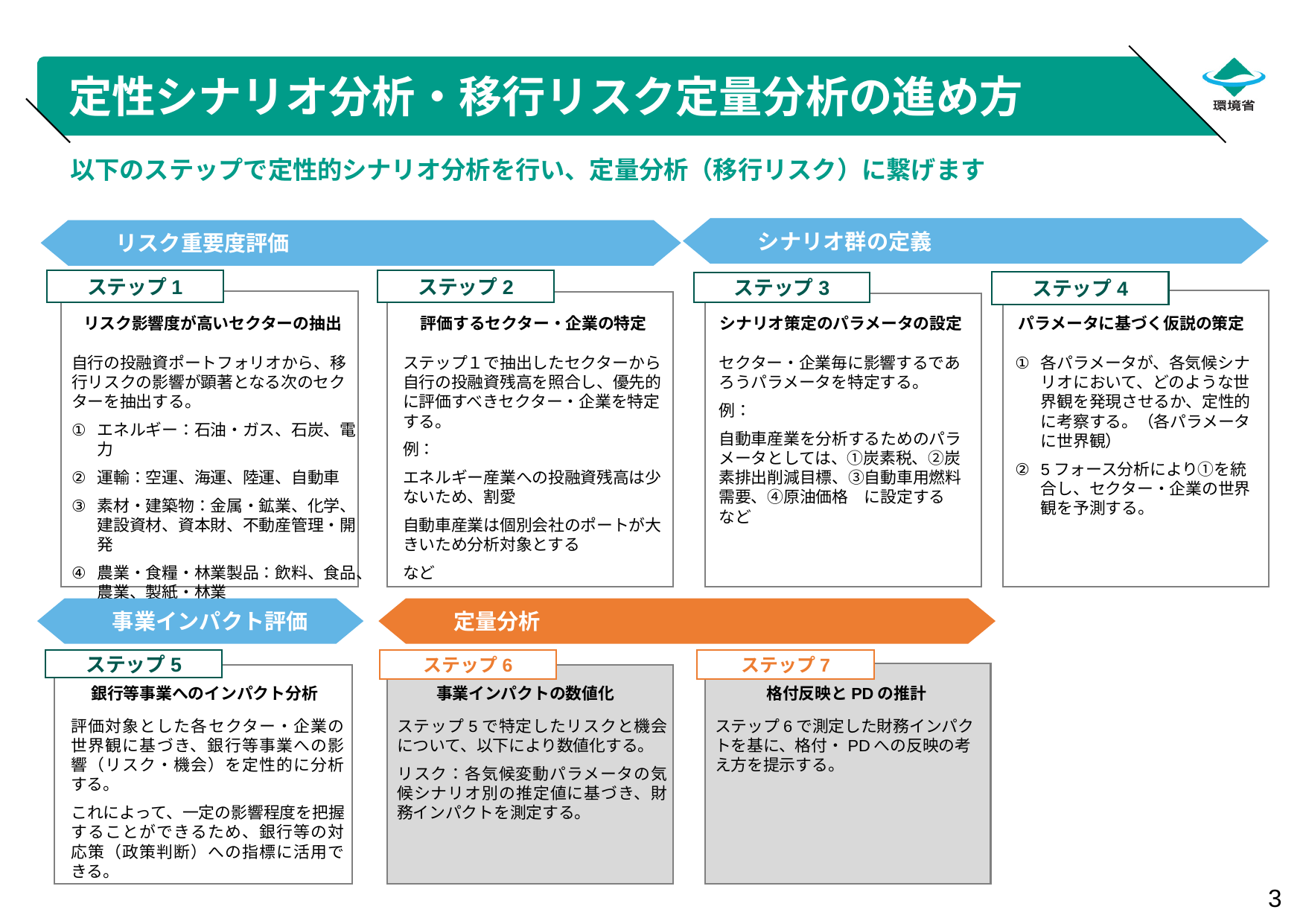

# 定性シナリオ分析・移行リスク定量分析の進め方
以下のステップで定性的シナリオ分析を行い、定量分析（移行リスク）に繋げます
　　シナリオ群の定義
　　リスク重要度評価
ステップ1
ステップ2
ステップ4
ステップ3

リスク影響度が高いセクターの抽出
評価するセクター・企業の特定
シナリオ策定のパラメータの設定
パラメータに基づく仮説の策定
自行の投融資ポートフォリオから、移行リスクの影響が顕著となる次のセクターを抽出する。
エネルギー：石油・ガス、石炭、電力
運輸：空運、海運、陸運、自動車
素材・建築物：金属・鉱業、化学、建設資材、資本財、不動産管理・開発
農業・食糧・林業製品：飲料、食品、農業、製紙・林業
ステップ１で抽出したセクターから自行の投融資残高を照合し、優先的に評価すべきセクター・企業を特定する。
例：
エネルギー産業への投融資残高は少ないため、割愛
自動車産業は個別会社のポートが大きいため分析対象とする
など
セクター・企業毎に影響するであろうパラメータを特定する。
例：
自動車産業を分析するためのパラメータとしては、①炭素税、②炭素排出削減目標、③自動車用燃料需要、④原油価格　に設定する　など
各パラメータが、各気候シナリオにおいて、どのような世界観を発現させるか、定性的に考察する。（各パラメータに世界観）
5フォース分析により①を統合し、セクター・企業の世界観を予測する。

　　定量分析
　　事業インパクト評価
ステップ5
ステップ6
ステップ7

銀行等事業へのインパクト分析
事業インパクトの数値化
格付反映とPDの推計
評価対象とした各セクター・企業の世界観に基づき、銀行等事業への影響（リスク・機会）を定性的に分析する。
これによって、一定の影響程度を把握することができるため、銀行等の対応策（政策判断）への指標に活用できる。

ステップ5で特定したリスクと機会について、以下により数値化する。
リスク：各気候変動パラメータの気候シナリオ別の推定値に基づき、財務インパクトを測定する。
ステップ6で測定した財務インパクトを基に、格付・PDへの反映の考え方を提示する。